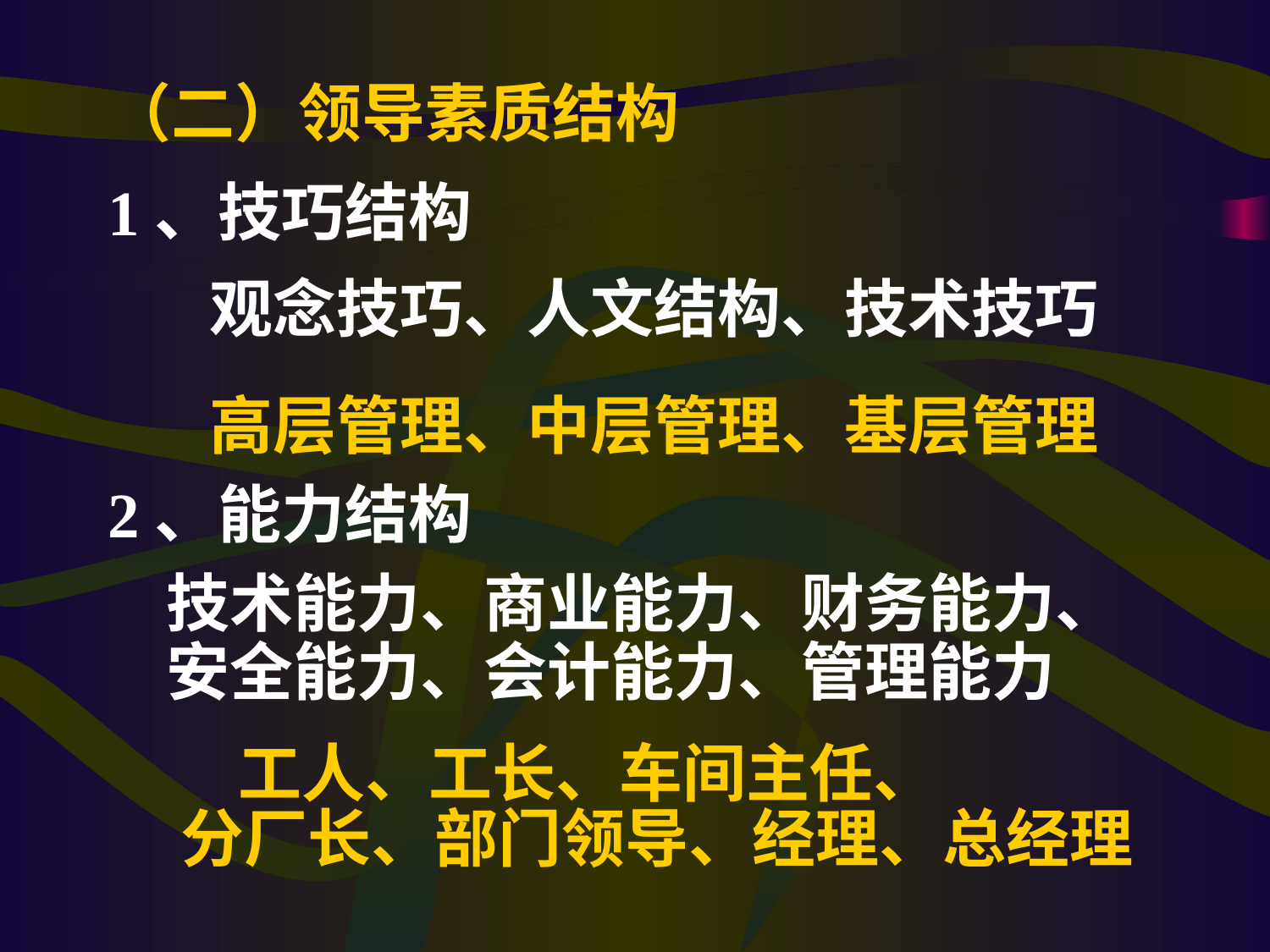

（二）领导素质结构
1、技巧结构
      观念技巧、人文结构、技术技巧

      高层管理、中层管理、基层管理
2、能力结构
   技术能力、商业能力、财务能力、
   安全能力、会计能力、管理能力

        工人、工长、车间主任、
    分厂长、部门领导、经理、总经理
#